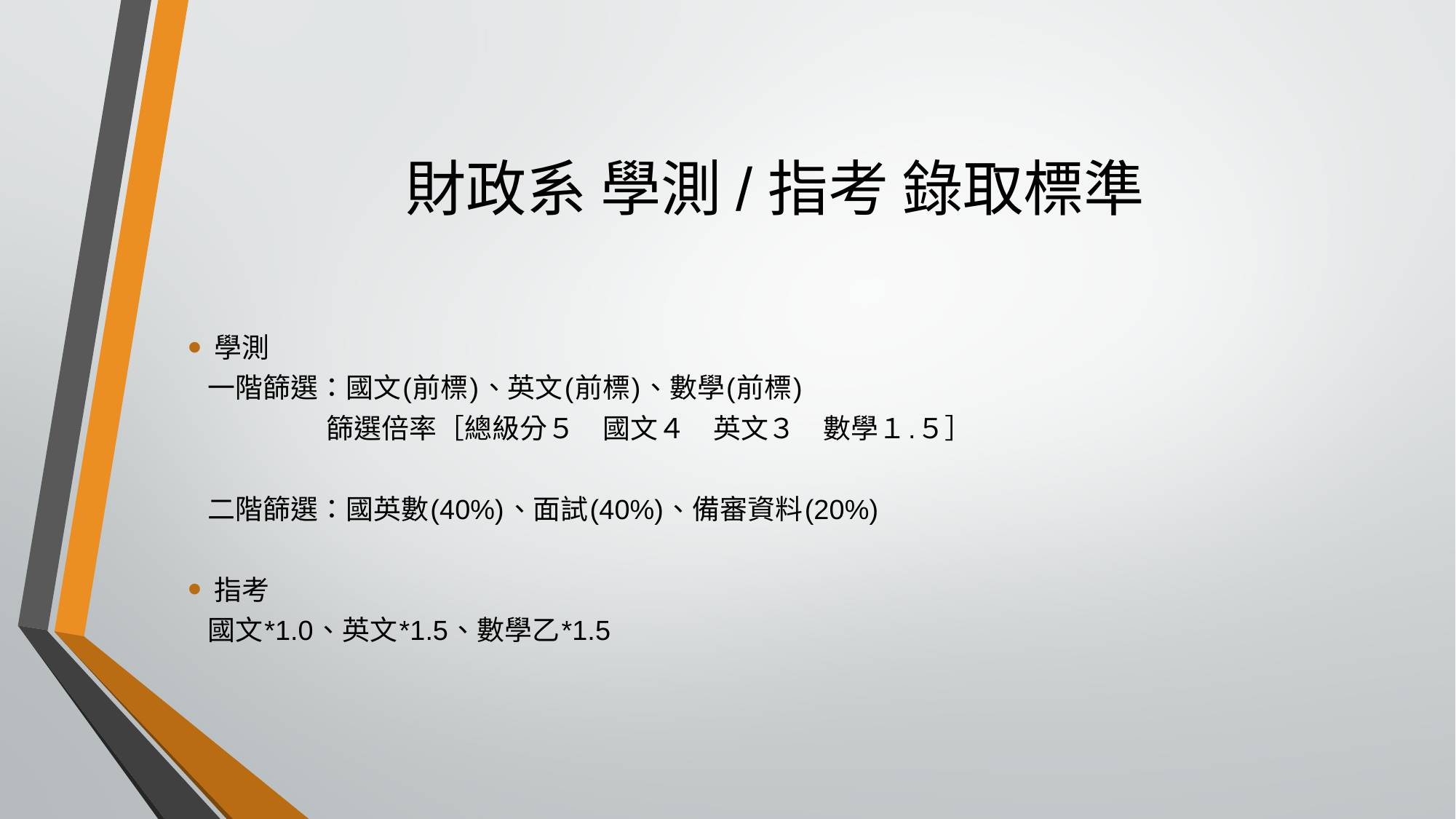

# 財政系 學測/指考 錄取標準
學測
   一階篩選：國文(前標)、英文(前標)、數學(前標)
　　　　　篩選倍率［總級分５　國文４　英文３　數學１.５］

   二階篩選：國英數(40%)、面試(40%)、備審資料(20%)

指考
   國文*1.0、英文*1.5、數學乙*1.5